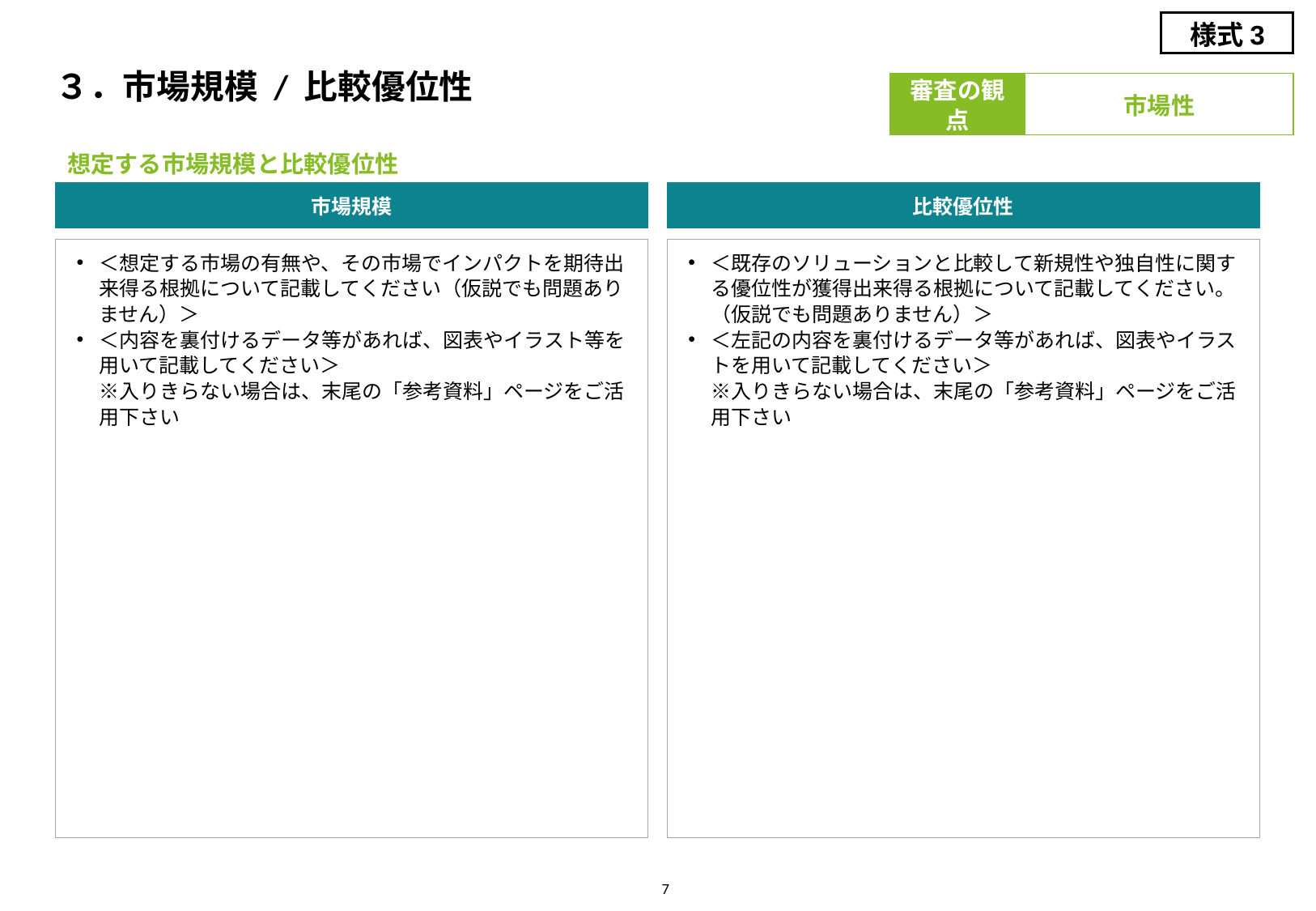

様式3
# ３．市場規模 / 比較優位性
審査の観点
市場性
想定する市場規模と比較優位性
市場規模
比較優位性
＜想定する市場の有無や、その市場でインパクトを期待出来得る根拠について記載してください（仮説でも問題ありません）＞
＜内容を裏付けるデータ等があれば、図表やイラスト等を用いて記載してください＞
※入りきらない場合は、末尾の「参考資料」ページをご活用下さい
＜既存のソリューションと比較して新規性や独自性に関する優位性が獲得出来得る根拠について記載してください。（仮説でも問題ありません）＞
＜左記の内容を裏付けるデータ等があれば、図表やイラストを用いて記載してください＞
※入りきらない場合は、末尾の「参考資料」ページをご活用下さい
7